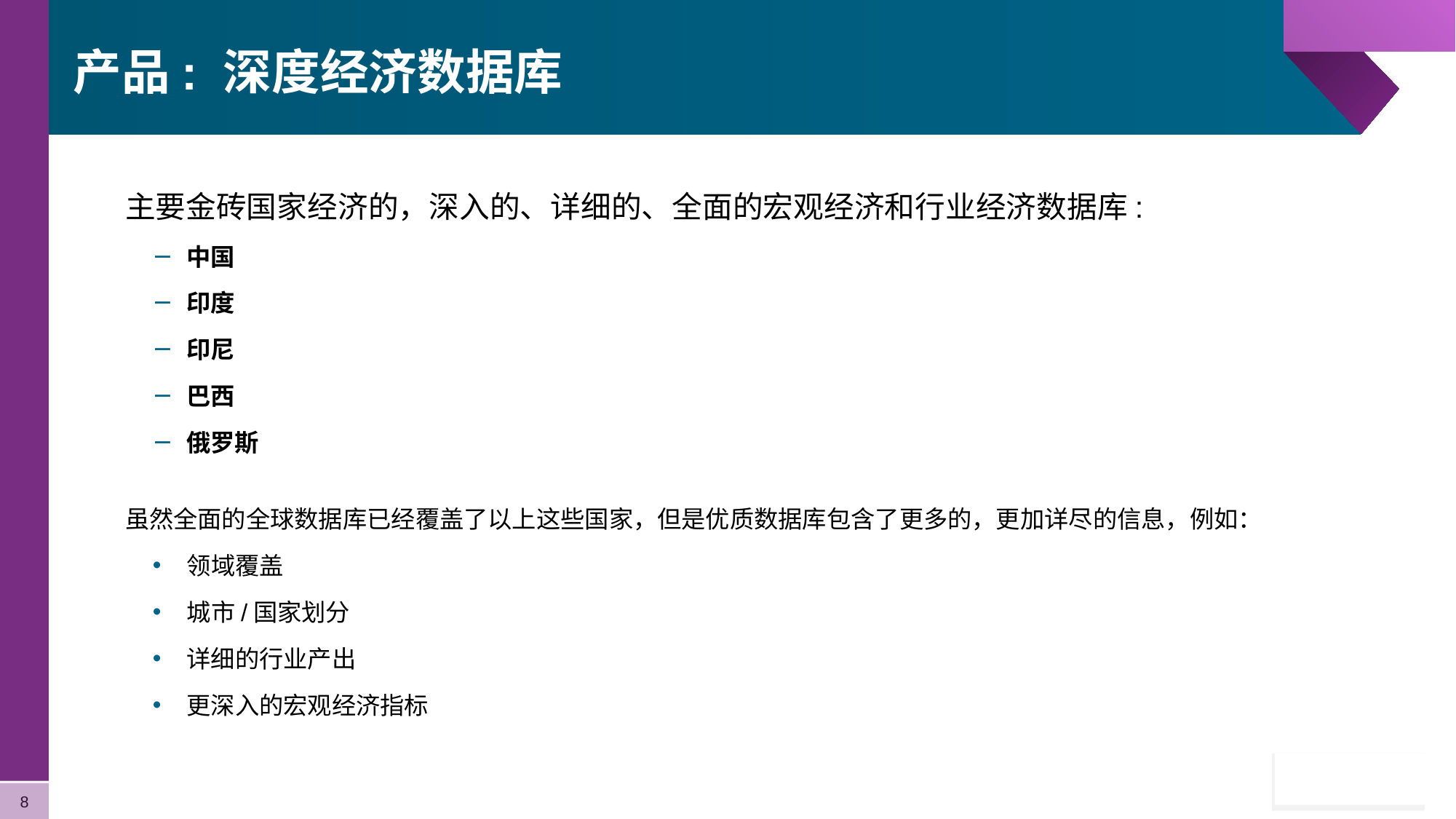

# 产品: 深度经济数据库
主要金砖国家经济的，深入的、详细的、全面的宏观经济和行业经济数据库:
中国
印度
印尼
巴西
俄罗斯

虽然全面的全球数据库已经覆盖了以上这些国家，但是优质数据库包含了更多的，更加详尽的信息，例如：
领域覆盖
城市/国家划分
详细的行业产出
更深入的宏观经济指标